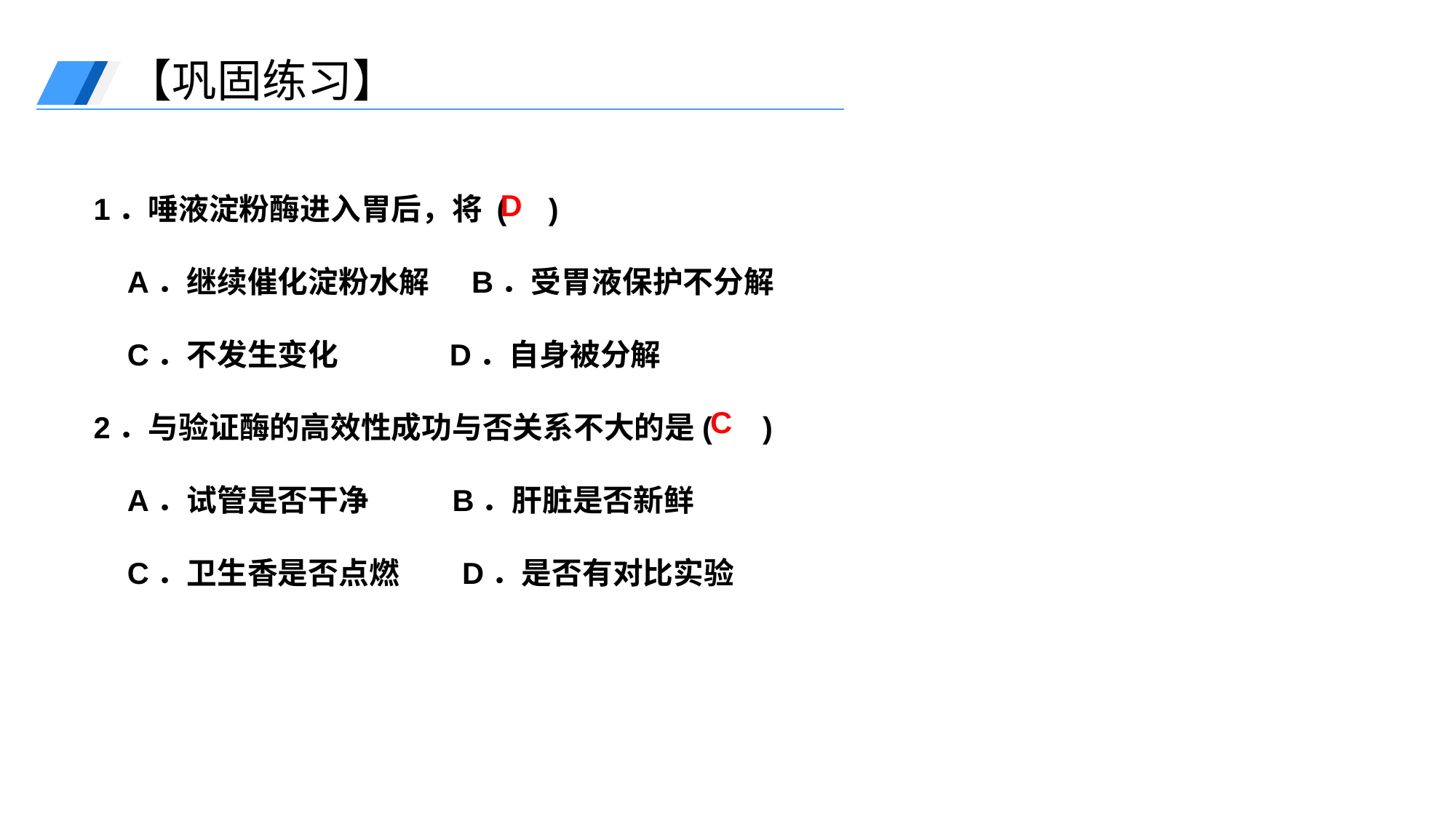

【巩固练习】

1．唾液淀粉酶进入胃后，将 (     )
    A．继续催化淀粉水解     B．受胃液保护不分解
    C．不发生变化               D．自身被分解
2．与验证酶的高效性成功与否关系不大的是(      )
    A．试管是否干净           B．肝脏是否新鲜
    C．卫生香是否点燃        D．是否有对比实验
D
C